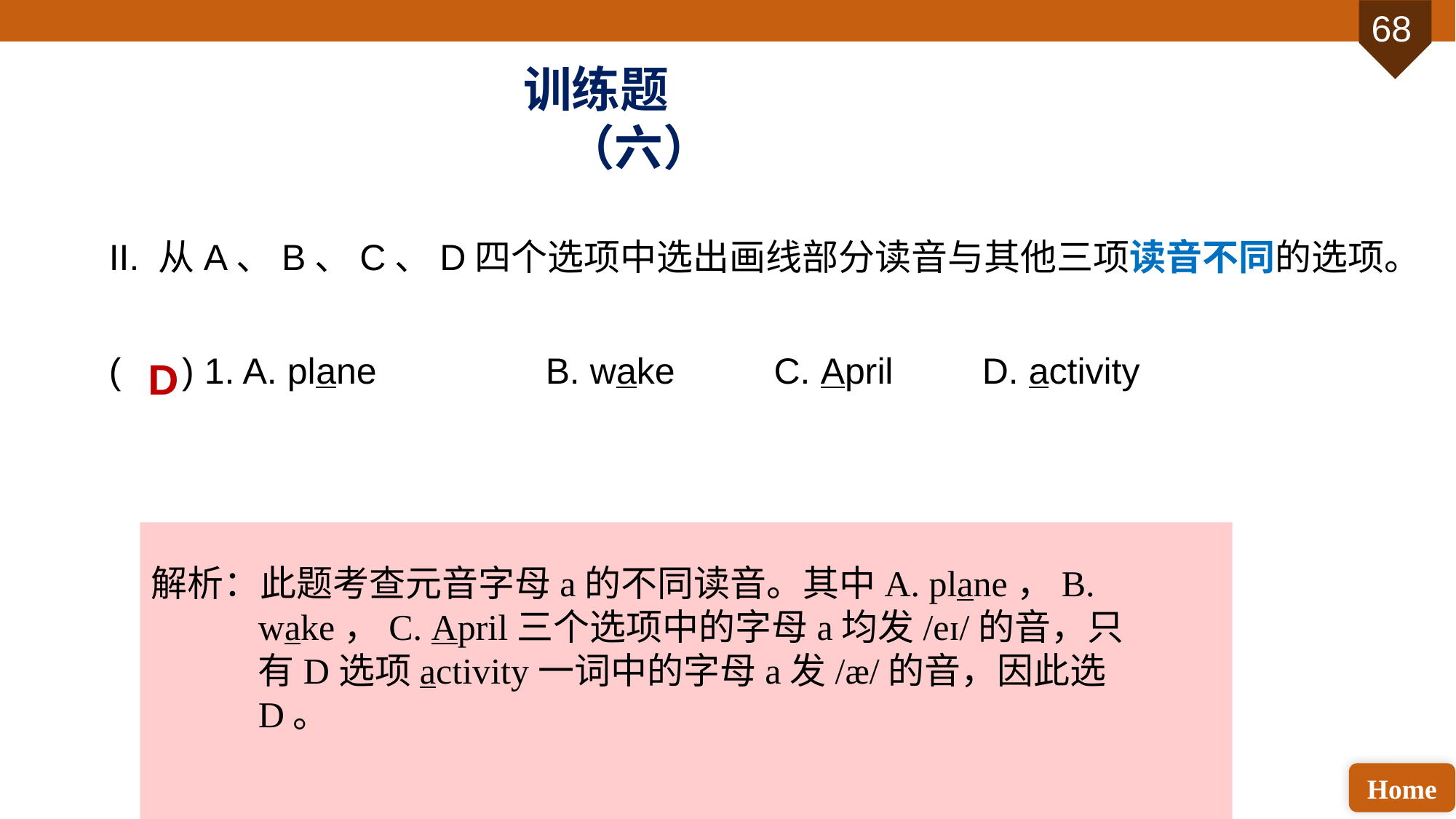

训练题（六）
II. 从A、B、C、D四个选项中选出画线部分读音与其他三项读音不同的选项。

(      ) 1. A. plane 		B. wake	 C. April 	D. activity
D

解析：此题考查元音字母a的不同读音。其中A. plane，B. wake，C. April三个选项中的字母a均发/eɪ/的音，只有D选项activity一词中的字母a发/æ/的音，因此选D。